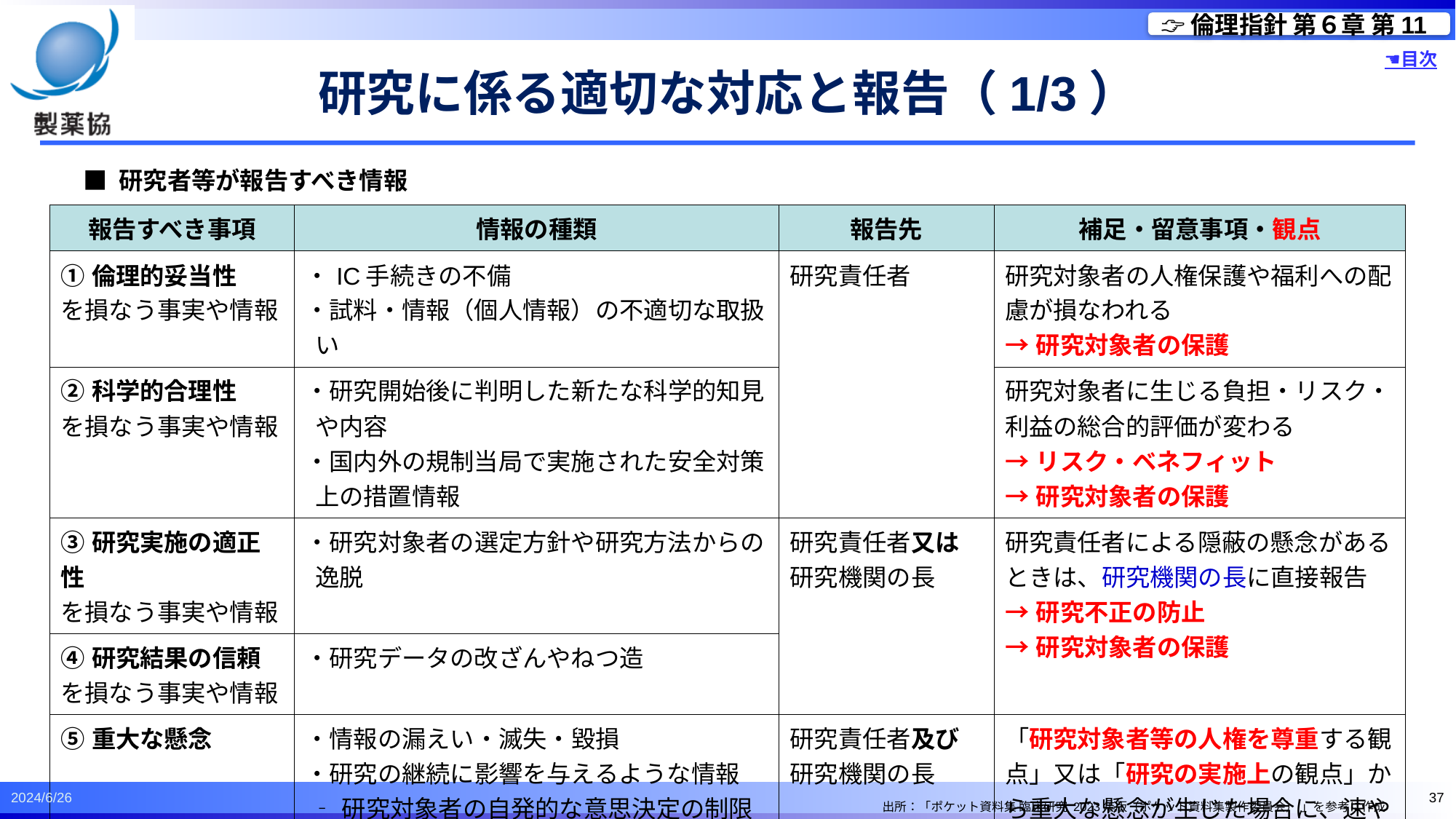

👉倫理指針 第６章 第11
☚目次
# 研究に係る適切な対応と報告（1/3）
■ 研究者等が報告すべき情報

| 報告すべき事項 | 情報の種類 | 報告先 | 補足・留意事項・観点 |
| --- | --- | --- | --- |
| ①倫理的妥当性 を損なう事実や情報 | ・IC手続きの不備 ・試料・情報（個人情報）の不適切な取扱い | 研究責任者 | 研究対象者の人権保護や福利への配慮が損なわれる →研究対象者の保護 |
| ②科学的合理性 を損なう事実や情報 | ・研究開始後に判明した新たな科学的知見や内容 ・国内外の規制当局で実施された安全対策上の措置情報 | 研究責任者 | 研究対象者に生じる負担・リスク・利益の総合的評価が変わる →リスク・ベネフィット →研究対象者の保護 |
| ③研究実施の適正性 を損なう事実や情報 | ・研究対象者の選定方針や研究方法からの逸脱 | 研究責任者又は 研究機関の長 | 研究責任者による隠蔽の懸念があるときは、研究機関の長に直接報告 →研究不正の防止 →研究対象者の保護 |
| ④研究結果の信頼 を損なう事実や情報 | ・研究データの改ざんやねつ造 |  |  |
| ⑤重大な懸念 | ・情報の漏えい・滅失・毀損 ・研究の継続に影響を与えるような情報 ‐研究対象者の自発的な意思決定の制限 ‐重大な有害事象の発生 | 研究責任者及び研究機関の長 | 「研究対象者等の人権を尊重する観点」又は「研究の実施上の観点」から重大な懸念が生じた場合に、速やかに報告 |
2024/6/26
37
出所：「ポケット資料集 臨床研究 2023年版（ポケット資料集製作委員会） 」を参考に作成